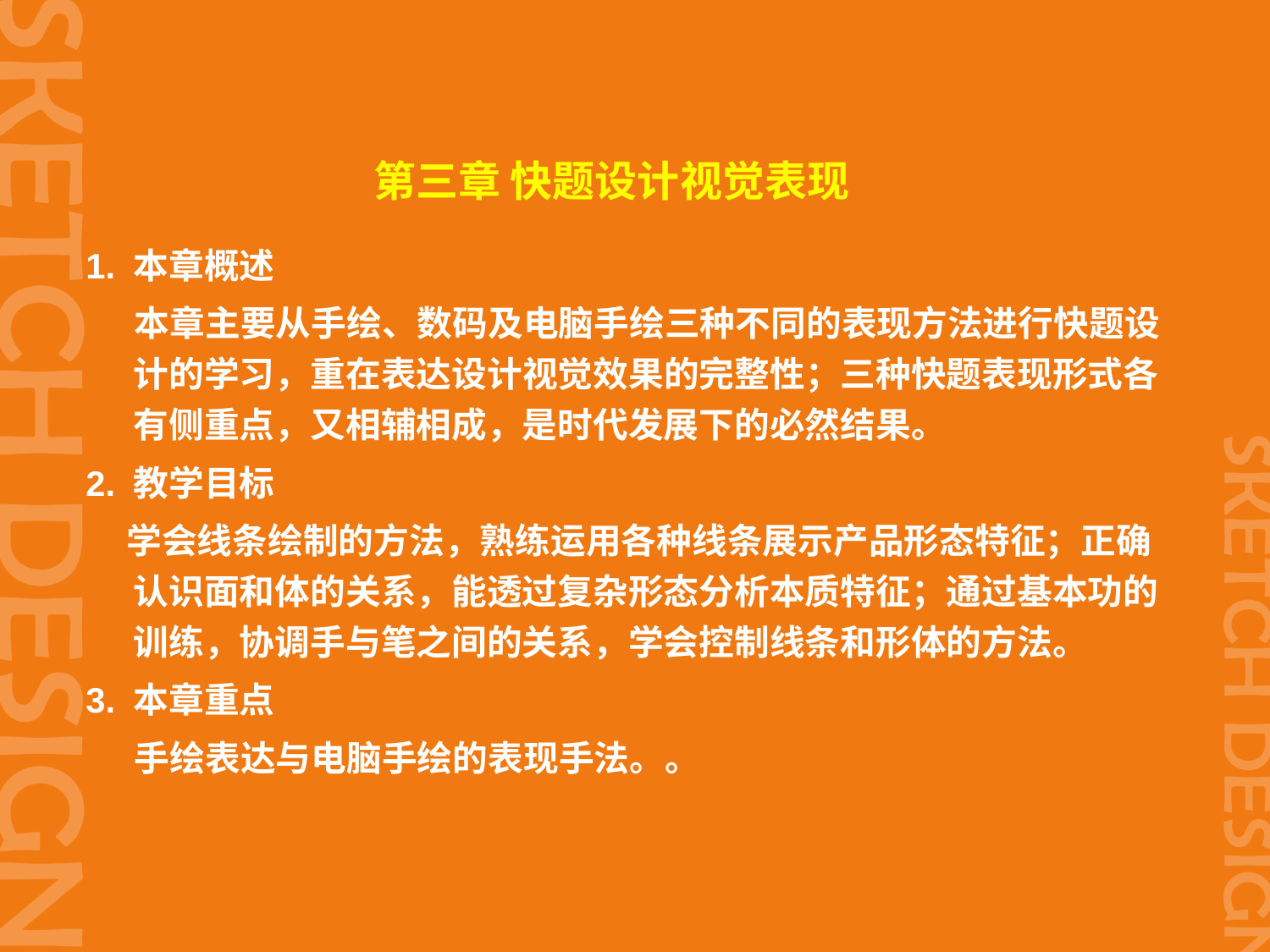

# 第三章 快题设计视觉表现
1. 本章概述
     本章主要从手绘、数码及电脑手绘三种不同的表现方法进行快题设计的学习，重在表达设计视觉效果的完整性；三种快题表现形式各有侧重点，又相辅相成，是时代发展下的必然结果。
2. 教学目标
    学会线条绘制的方法，熟练运用各种线条展示产品形态特征；正确认识面和体的关系，能透过复杂形态分析本质特征；通过基本功的训练，协调手与笔之间的关系，学会控制线条和形体的方法。
3. 本章重点
     手绘表达与电脑手绘的表现手法。。